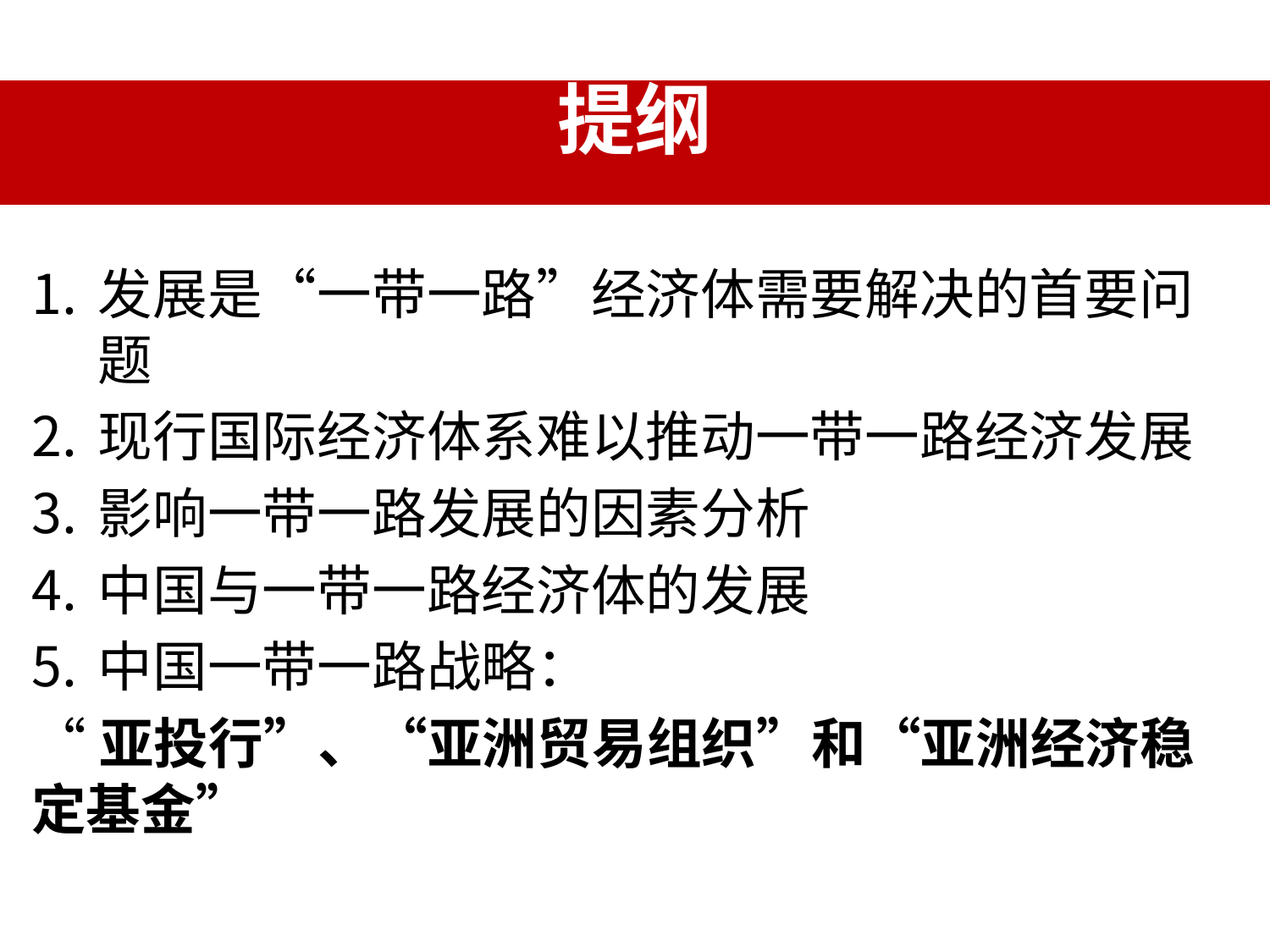

# 提纲

发展是“一带一路”经济体需要解决的首要问题
现行国际经济体系难以推动一带一路经济发展
影响一带一路发展的因素分析
中国与一带一路经济体的发展
中国一带一路战略：
“亚投行”、“亚洲贸易组织”和“亚洲经济稳定基金”